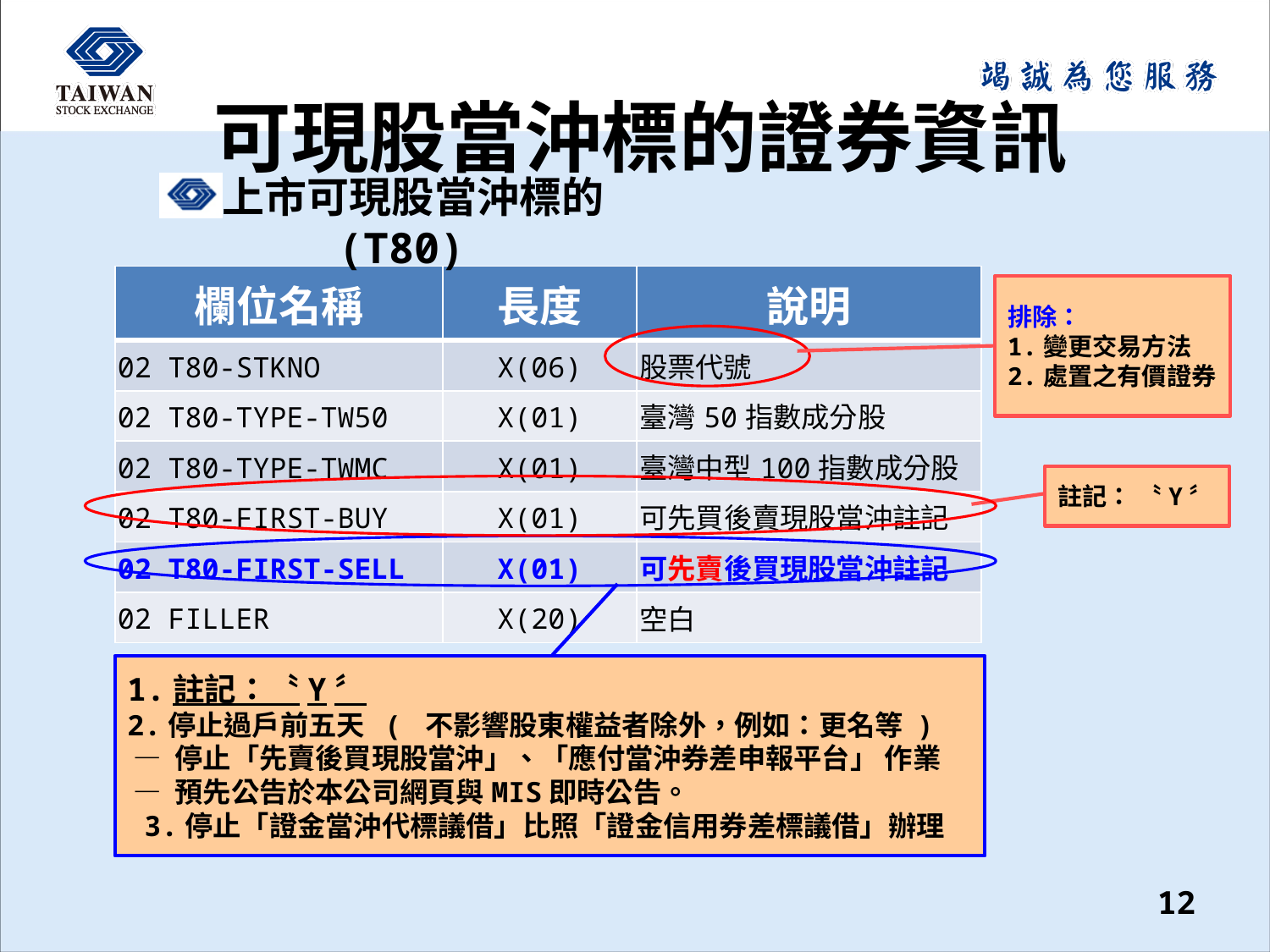

# 可現股當沖標的證券資訊
上市可現股當沖標的(T80)
| 欄位名稱 | 長度 | 說明 |
| --- | --- | --- |
| 02 T80-STKNO | X(06) | 股票代號 |
| 02 T80-TYPE-TW50 | X(01) | 臺灣50指數成分股 |
| 02 T80-TYPE-TWMC | X(01) | 臺灣中型100指數成分股 |
| 02 T80-FIRST-BUY | X(01) | 可先買後賣現股當沖註記 |
| 02 T80-FIRST-SELL | X(01) | 可先賣後買現股當沖註記 |
| 02 FILLER | X(20) | 空白 |
排除：
1.變更交易方法
2.處置之有價證券

註記： 〝Y〞

1.註記：〝Y〞
2.停止過戶前五天  ( 不影響股東權益者除外，例如：更名等 )
 — 停止「先賣後買現股當沖」、「應付當沖券差申報平台」 作業
 — 預先公告於本公司網頁與MIS即時公告。
 3.停止「證金當沖代標議借」比照「證金信用券差標議借」辦理
12